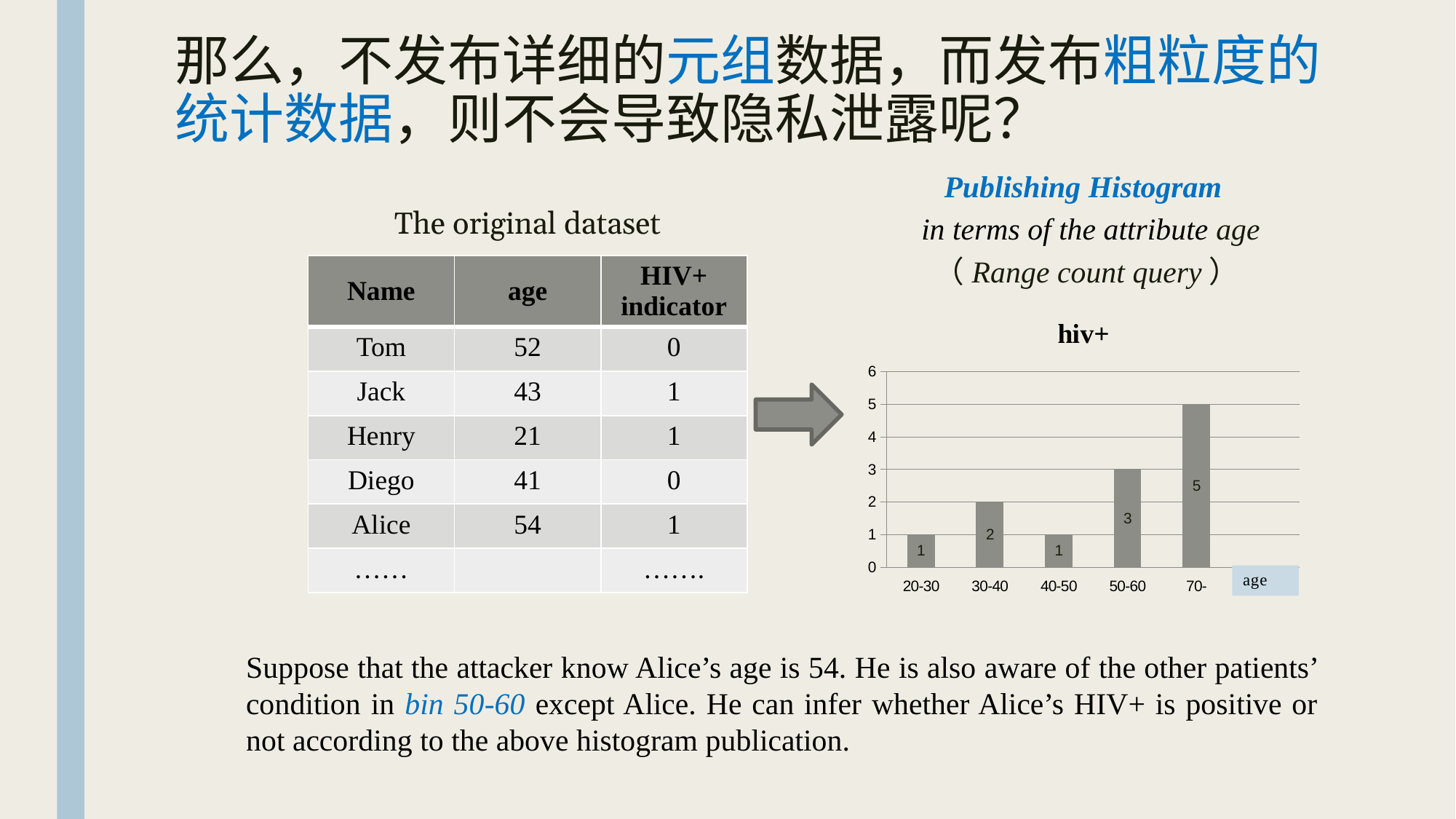

# 那么，不发布详细的元组数据，而发布粗粒度的统计数据，则不会导致隐私泄露呢？
Publishing Histogram
 in terms of the attribute age
（Range count query）
The original dataset
| Name | age | HIV+ indicator |
| --- | --- | --- |
| Tom | 52 | 0 |
| Jack | 43 | 1 |
| Henry | 21 | 1 |
| Diego | 41 | 0 |
| Alice | 54 | 1 |
| …… |  | ……. |

### Chart:

| Category | hiv+ |
|---|---|
| 20-30 | 1.0 |
| 30-40 | 2.0 |
| 40-50 | 1.0 |
| 50-60 | 3.0 |
| 70- | 5.0 |
Suppose that the attacker know Alice’s age is 54. He is also aware of the other patients’ condition in bin 50-60 except Alice. He can infer whether Alice’s HIV+ is positive or not according to the above histogram publication.